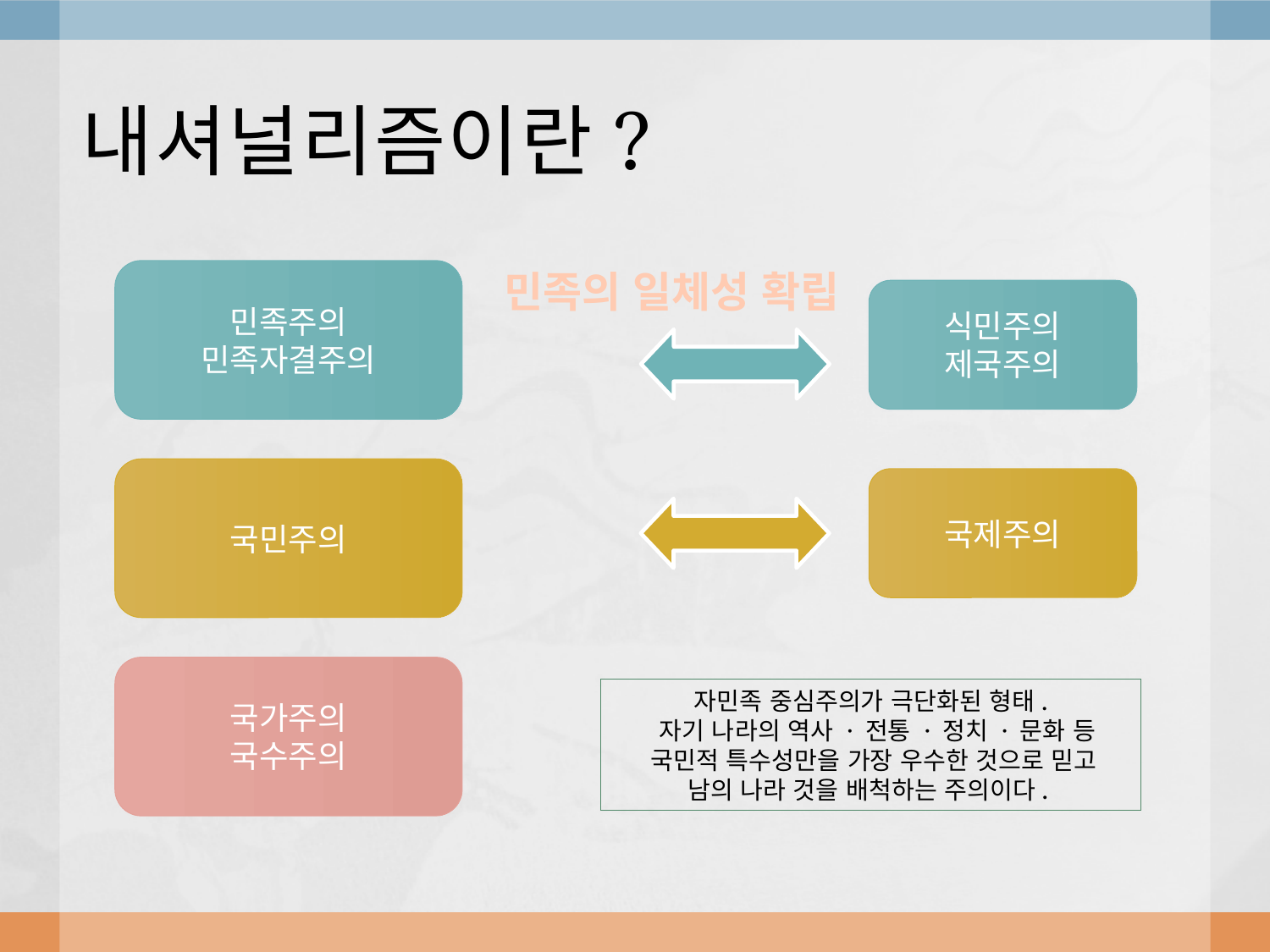

# 내셔널리즘이란?
민족의 일체성 확립
민족주의
민족자결주의
식민주의
제국주의

국민주의
국제주의

국가주의
국수주의
자민족 중심주의가 극단화된 형태.
 자기 나라의 역사 · 전통 · 정치 · 문화 등
 국민적 특수성만을 가장 우수한 것으로 믿고
남의 나라 것을 배척하는 주의이다.